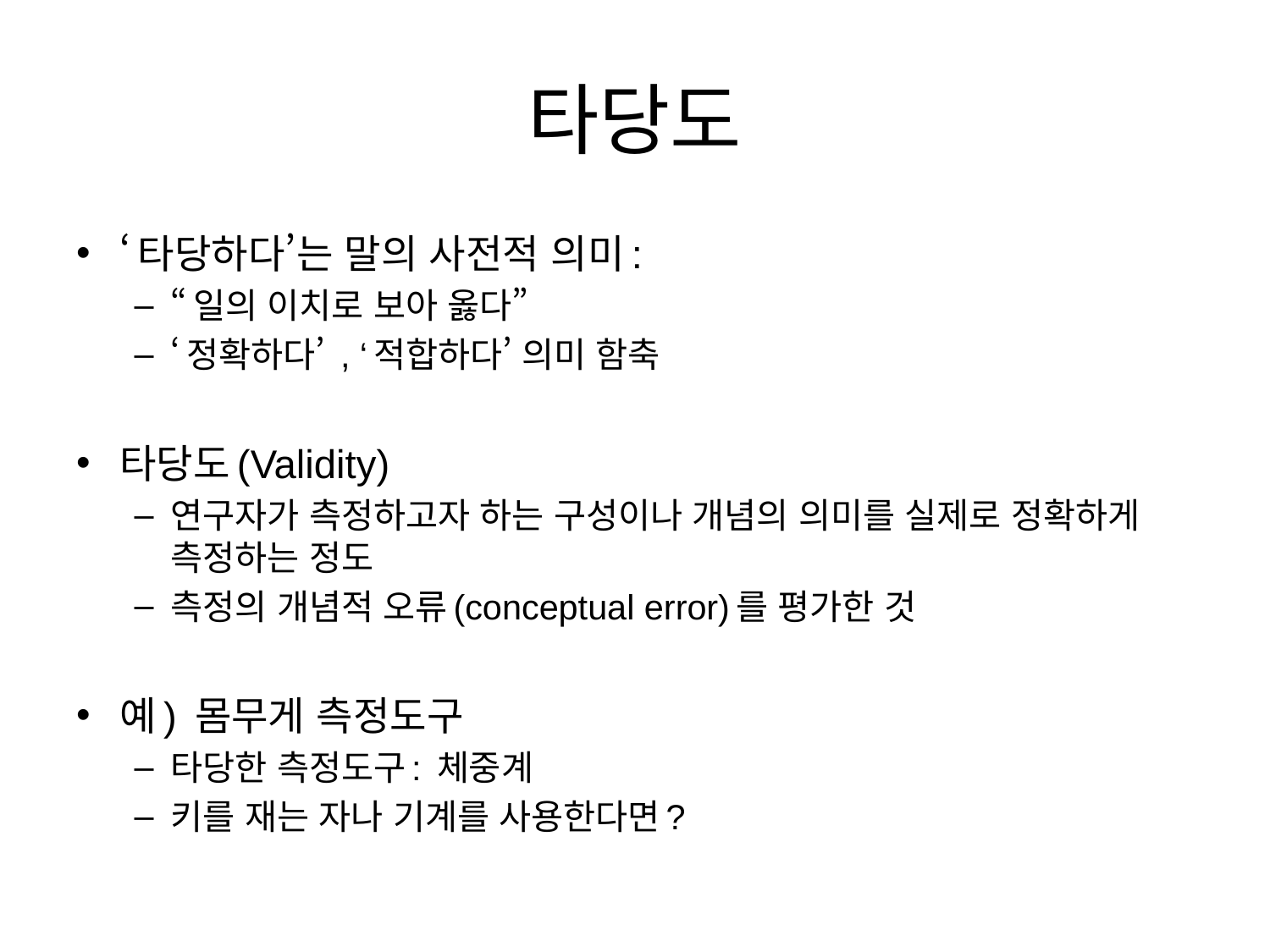

# 타당도
‘타당하다’는 말의 사전적 의미:
“일의 이치로 보아 옳다”
‘정확하다’ , ‘적합하다’ 의미 함축

타당도(Validity)
연구자가 측정하고자 하는 구성이나 개념의 의미를 실제로 정확하게 측정하는 정도
측정의 개념적 오류(conceptual error)를 평가한 것

예) 몸무게 측정도구
타당한 측정도구: 체중계
키를 재는 자나 기계를 사용한다면?